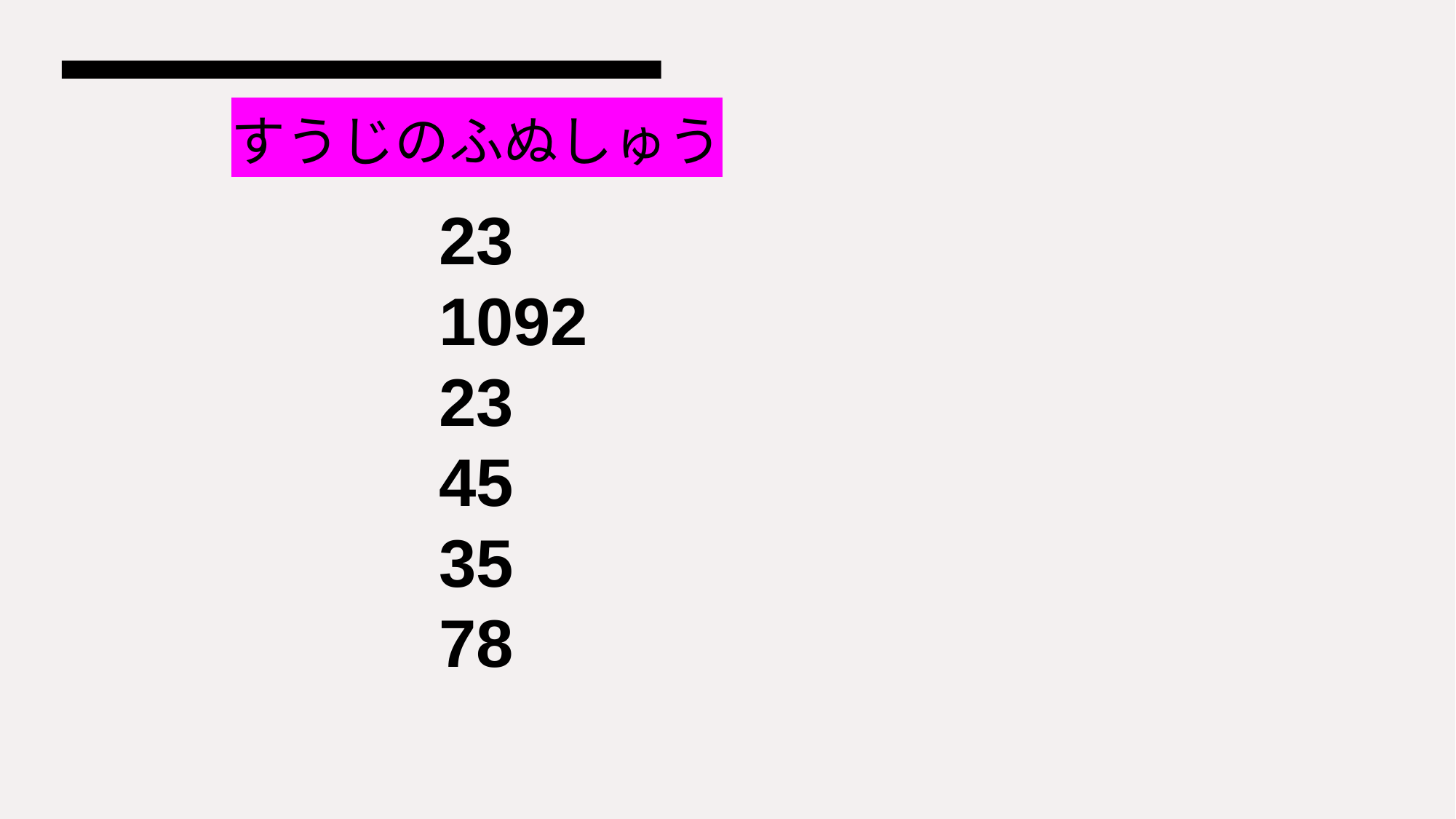

すうじのふぬしゅう
# 23 1092 23 45 35 78